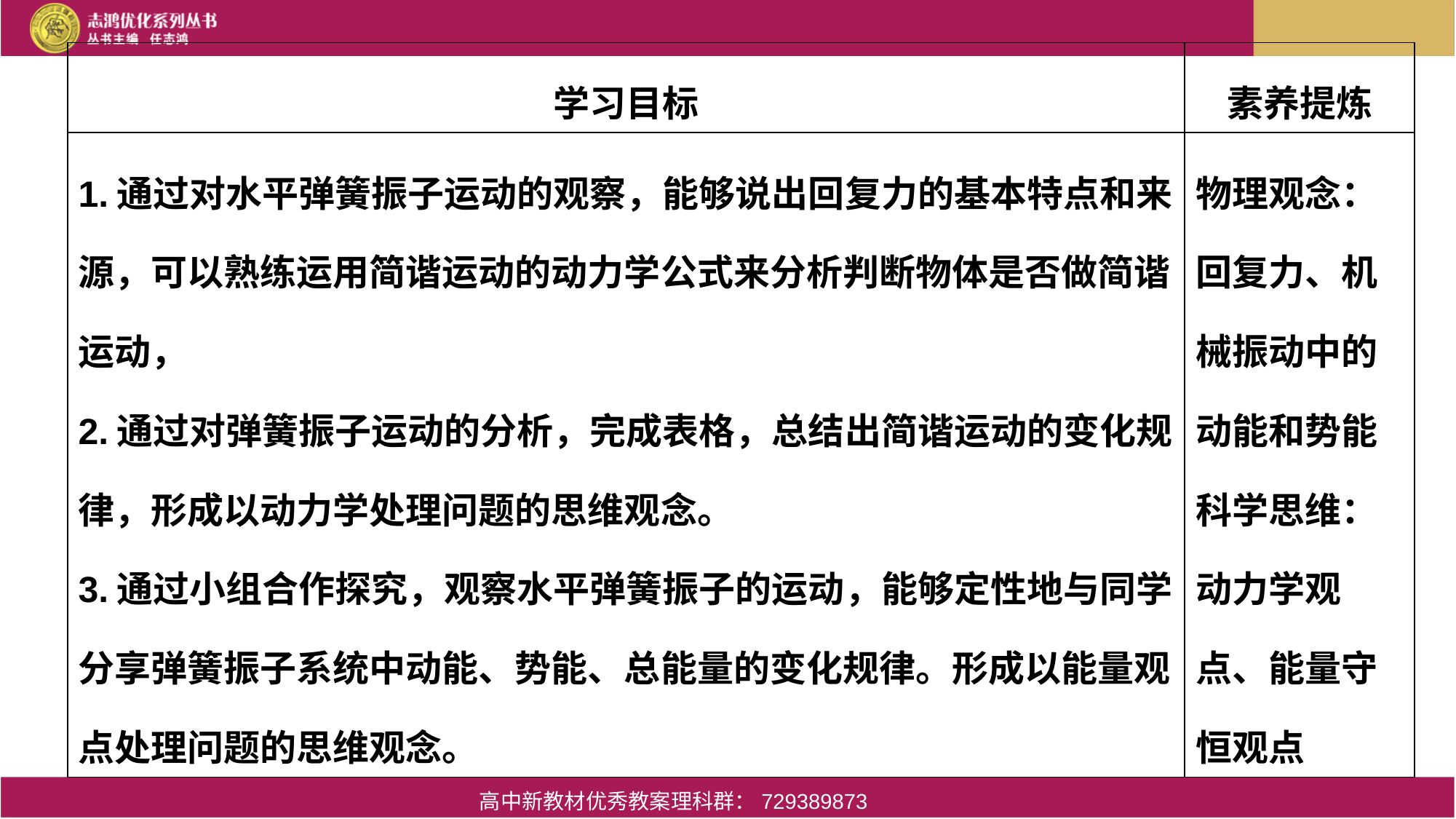

| 学习目标 | 素养提炼 |
| --- | --- |
| 1.通过对水平弹簧振子运动的观察，能够说出回复力的基本特点和来源，可以熟练运用简谐运动的动力学公式来分析判断物体是否做简谐运动， 2.通过对弹簧振子运动的分析，完成表格，总结出简谐运动的变化规律，形成以动力学处理问题的思维观念。 3.通过小组合作探究，观察水平弹簧振子的运动，能够定性地与同学分享弹簧振子系统中动能、势能、总能量的变化规律。形成以能量观点处理问题的思维观念。 | 物理观念： 回复力、机械振动中的动能和势能 科学思维：动力学观点、能量守恒观点 |